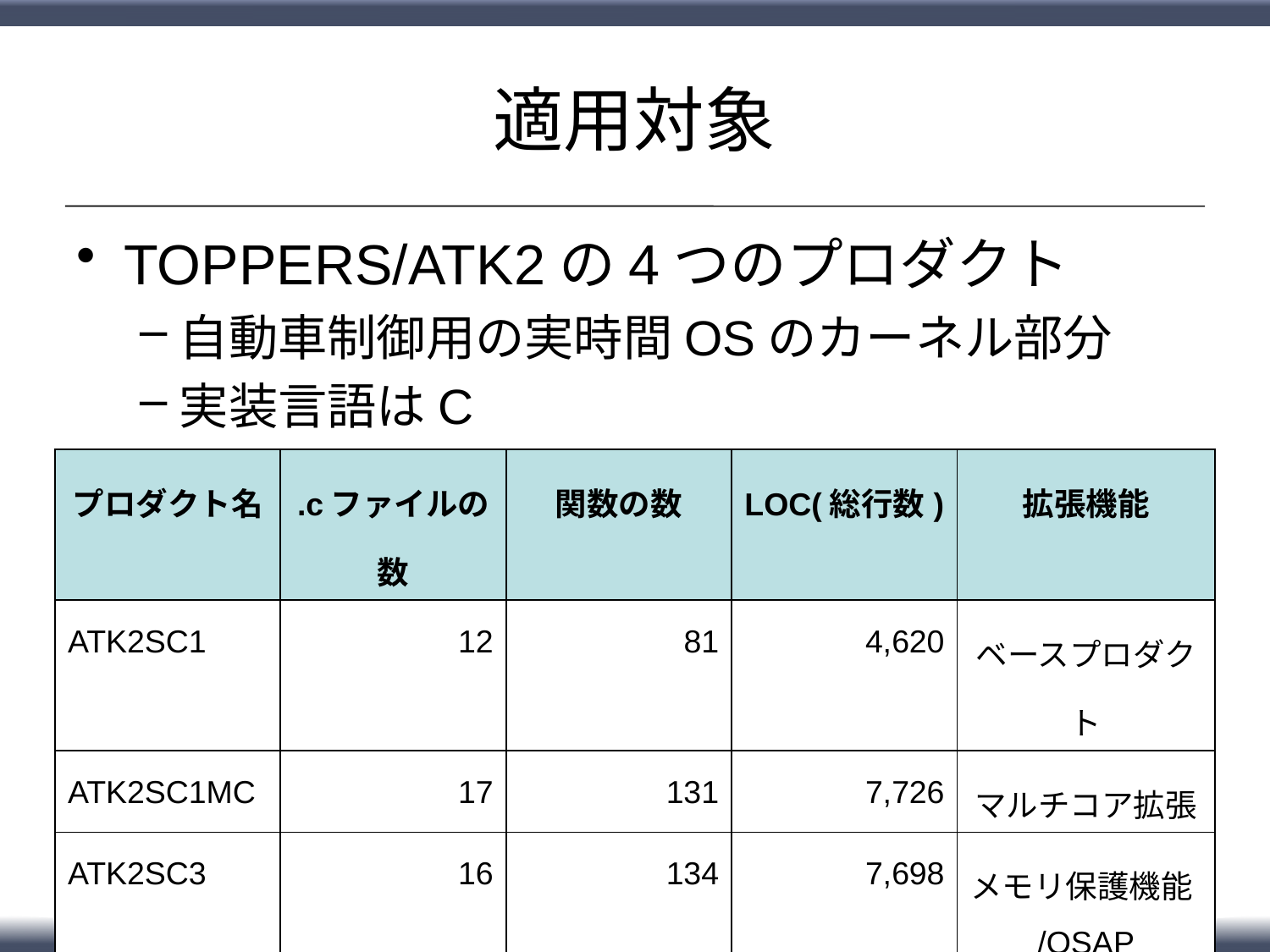

# 適用対象
TOPPERS/ATK2の4つのプロダクト
自動車制御用の実時間OSのカーネル部分
実装言語はC
| プロダクト名 | .cファイルの数 | 関数の数 | LOC(総行数) | 拡張機能 |
| --- | --- | --- | --- | --- |
| ATK2SC1 | 12 | 81 | 4,620 | ベースプロダクト |
| ATK2SC1MC | 17 | 131 | 7,726 | マルチコア拡張 |
| ATK2SC3 | 16 | 134 | 7,698 | メモリ保護機能/OSAP |
| ATK2SC3MC | 19 | 172 | 10,244 | SC3+MC |
19